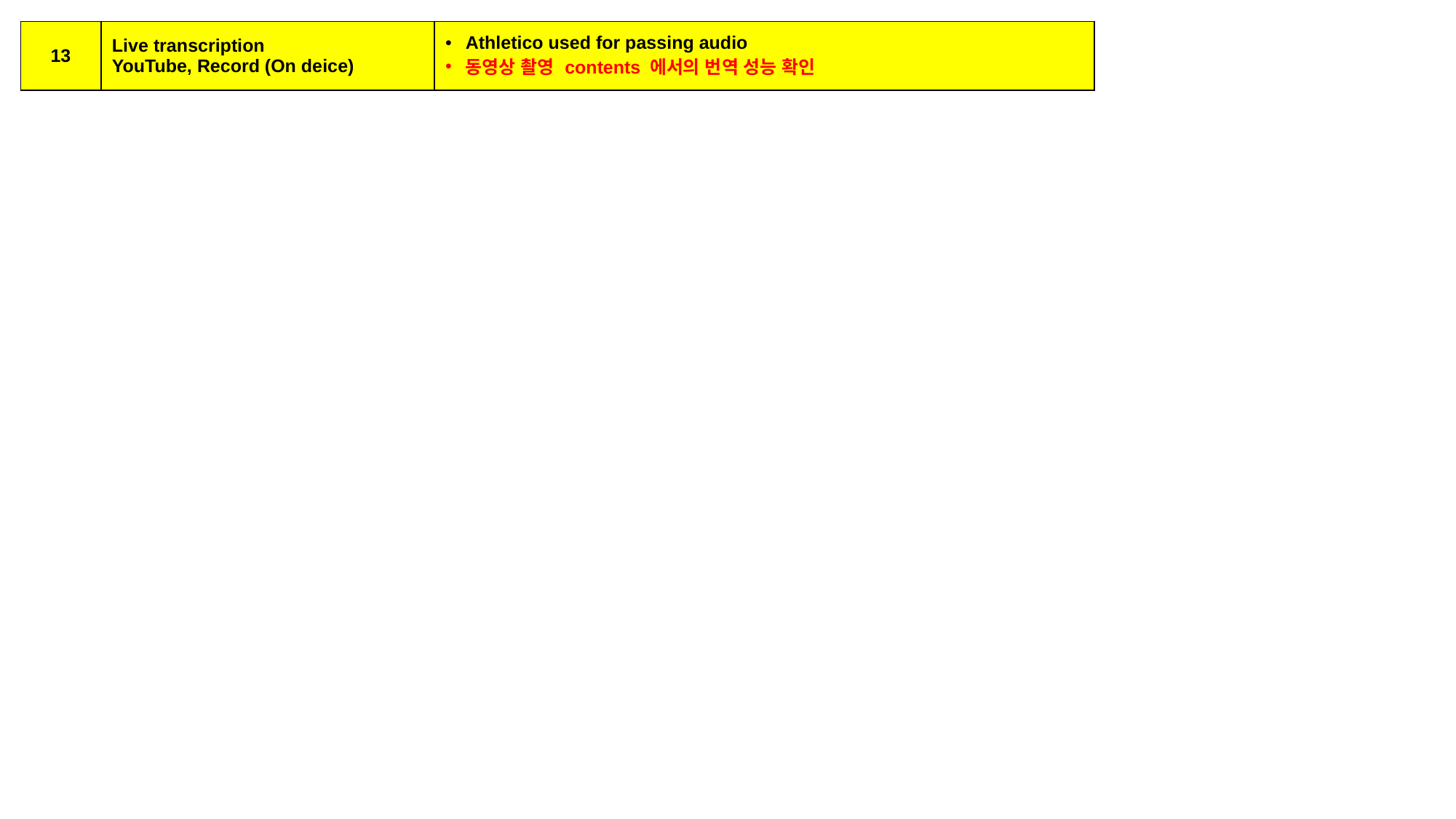

| 13 | Live transcription YouTube, Record (On deice) | Athletico used for passing audio 동영상 촬영 contents 에서의 번역 성능 확인 |
| --- | --- | --- |